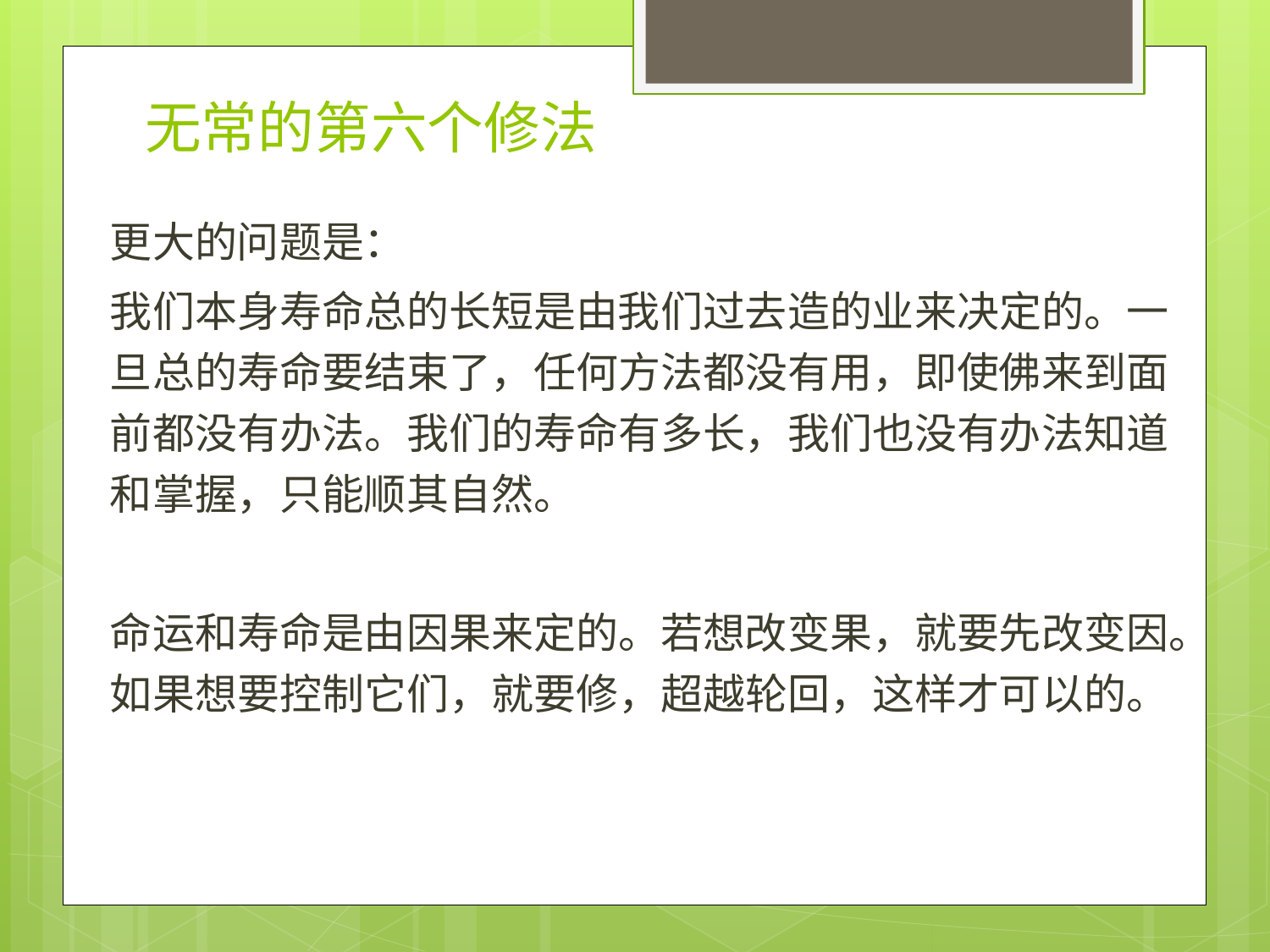

# 无常的第六个修法
更大的问题是：
我们本身寿命总的长短是由我们过去造的业来决定的。一旦总的寿命要结束了，任何方法都没有用，即使佛来到面前都没有办法。我们的寿命有多长，我们也没有办法知道和掌握，只能顺其自然。

命运和寿命是由因果来定的。若想改变果，就要先改变因。如果想要控制它们，就要修，超越轮回，这样才可以的。